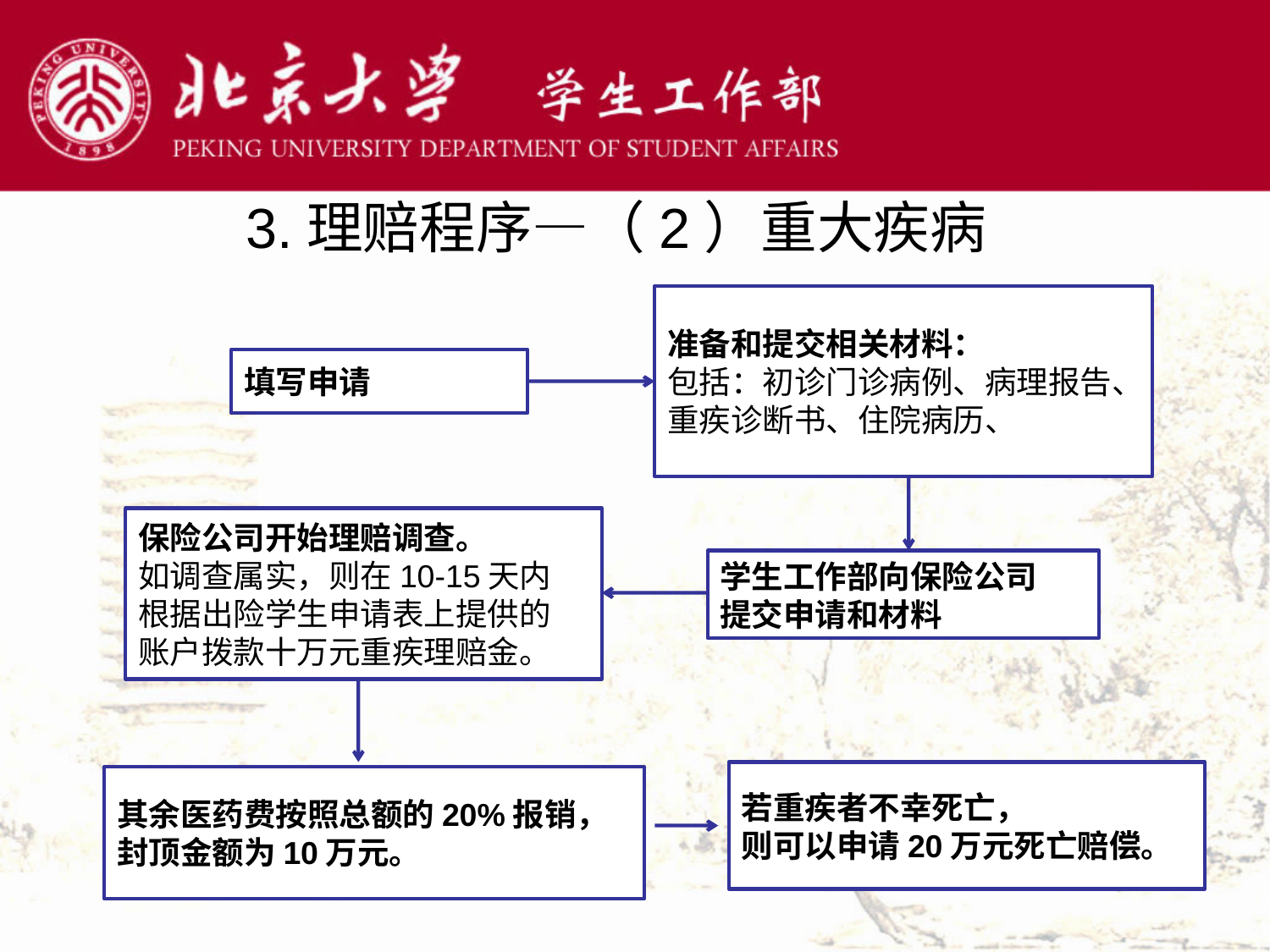

# 3.理赔程序—（2）重大疾病
准备和提交相关材料：
包括：初诊门诊病例、病理报告、
重疾诊断书、住院病历、
填写申请

保险公司开始理赔调查。
如调查属实，则在10-15天内
根据出险学生申请表上提供的
账户拨款十万元重疾理赔金。
学生工作部向保险公司
提交申请和材料

若重疾者不幸死亡，
则可以申请20万元死亡赔偿。
其余医药费按照总额的20%报销，
封顶金额为10万元。